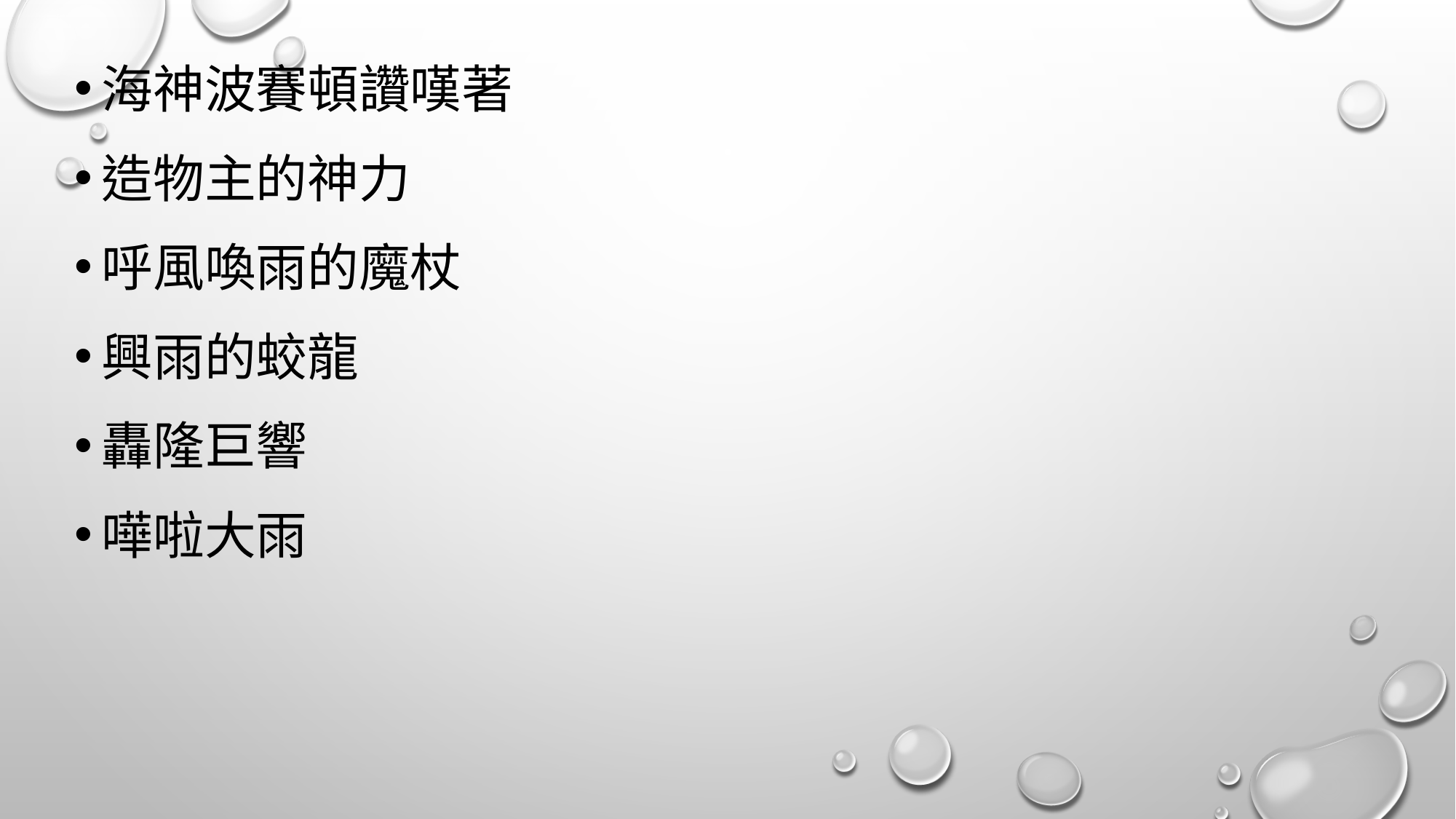

海神波賽頓讚嘆著
造物主的神力
呼風喚雨的魔杖
興雨的蛟龍
轟隆巨響
嘩啦大雨